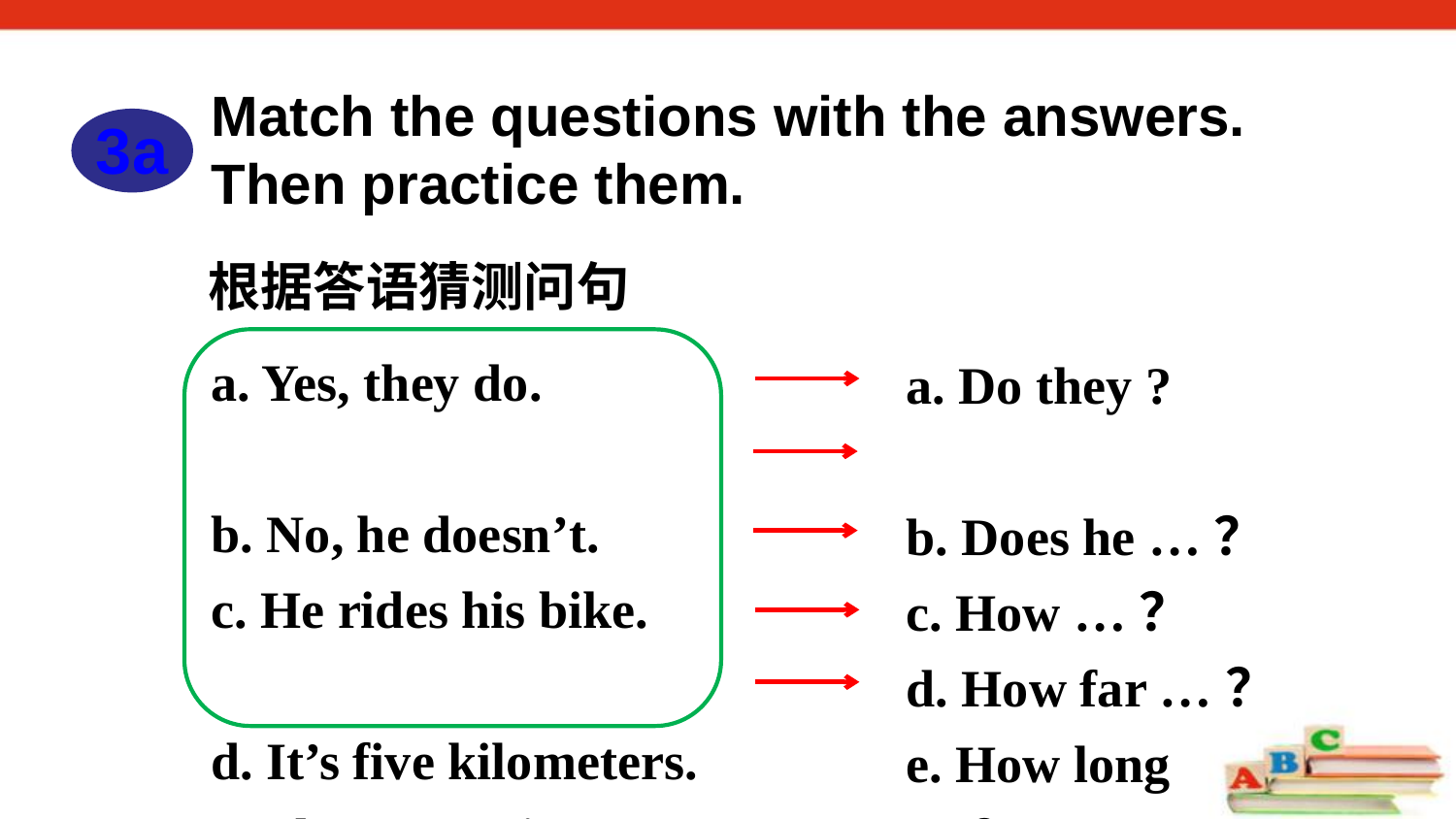

Match the questions with the answers. Then practice them.
3a

根据答语猜测问句

a. Yes, they do.
b. No, he doesn’t.
c. He rides his bike.
d. It’s five kilometers.
e. About 15 minutes.

a. Do they ?
b. Does he …？
c. How …？
d. How far …？
e. How long …？